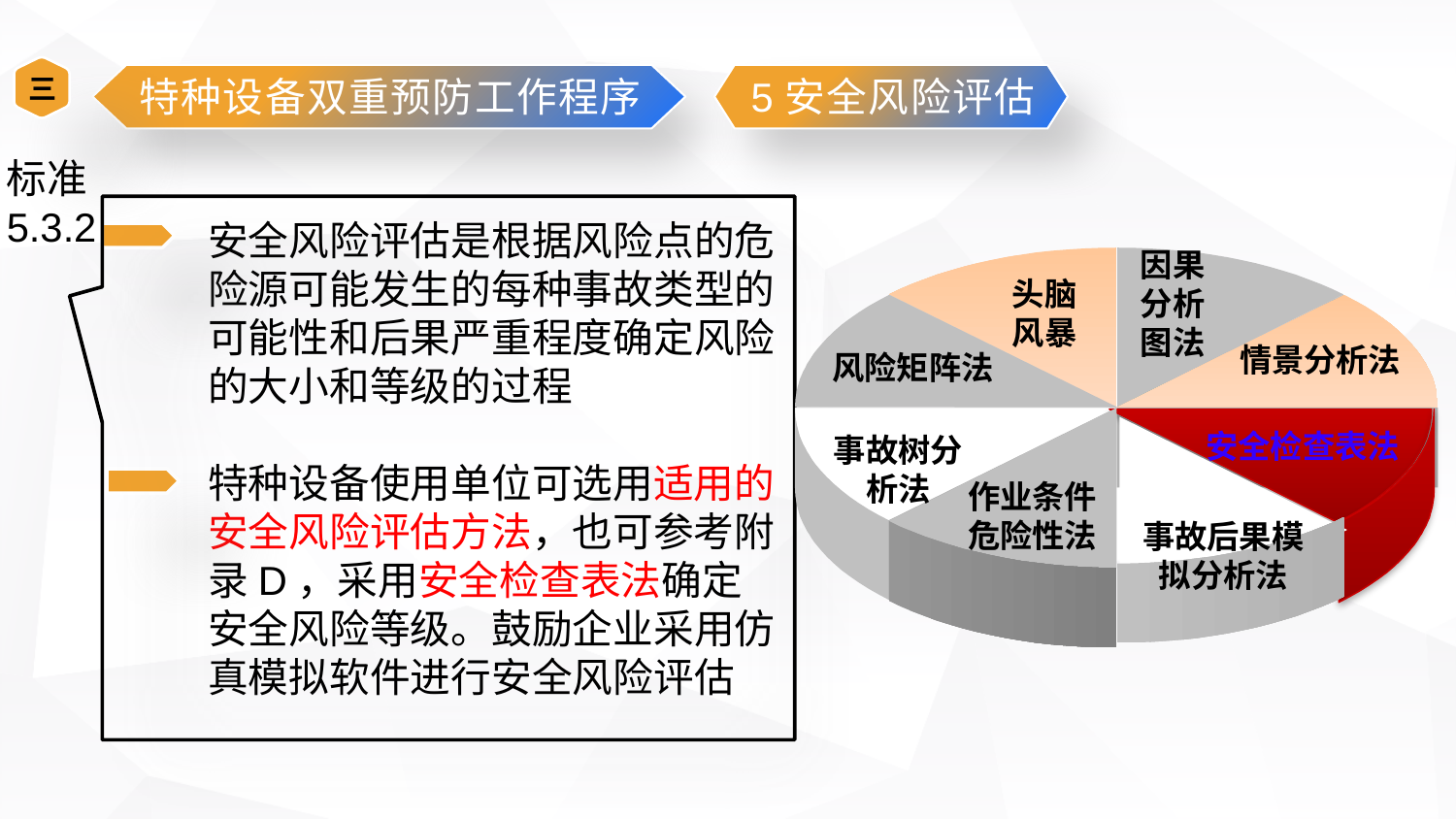

三

特种设备双重预防工作程序

5安全风险评估
标准
5.3.2

安全风险评估是根据风险点的危险源可能发生的每种事故类型的可能性和后果严重程度确定风险的大小和等级的过程

特种设备使用单位可选用适用的安全风险评估方法，也可参考附录D，采用安全检查表法确定安全风险等级。鼓励企业采用仿真模拟软件进行安全风险评估

因果分析图法

头脑风暴

情景分析法
风险矩阵法

事故树分析法
作业条件
危险性法
事故后果模拟分析法
安全检查表法

57